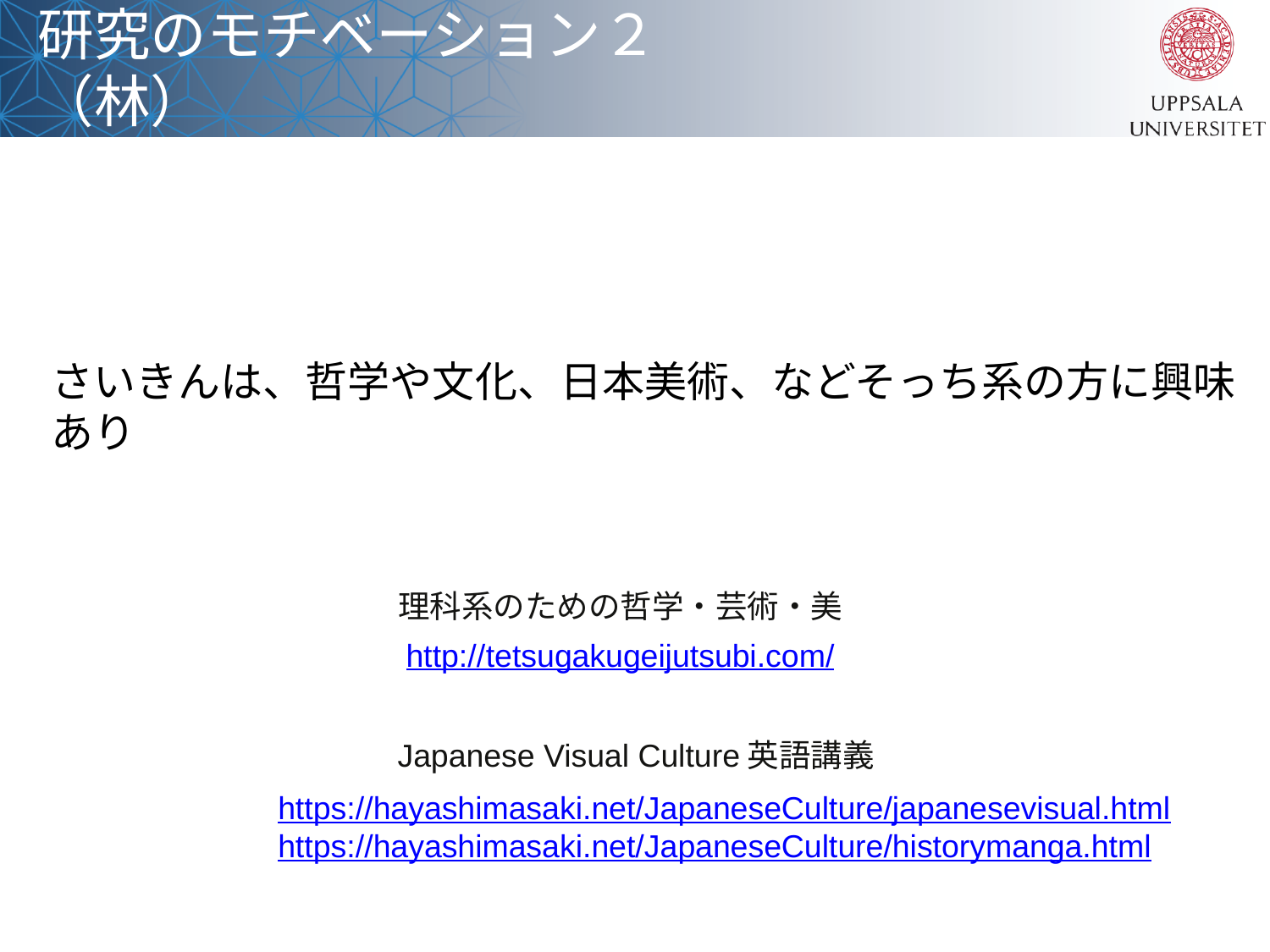

# 研究のモチベーション２ （林）
さいきんは、哲学や文化、日本美術、などそっち系の方に興味あり
理科系のための哲学・芸術・美
http://tetsugakugeijutsubi.com/
Japanese Visual Culture英語講義
https://hayashimasaki.net/JapaneseCulture/japanesevisual.html
https://hayashimasaki.net/JapaneseCulture/historymanga.html